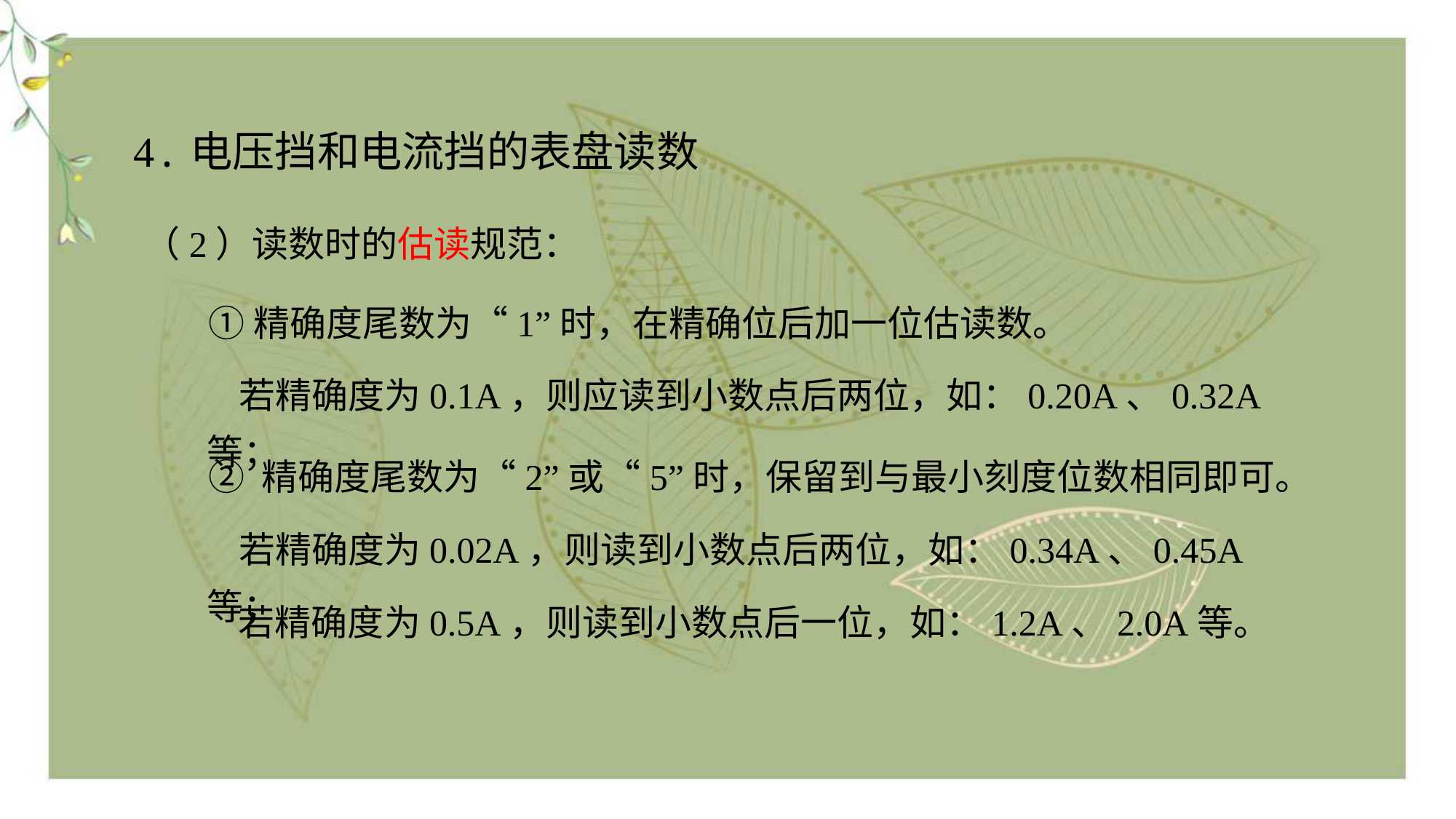

4.电压挡和电流挡的表盘读数
（2）读数时的估读规范：
①精确度尾数为“1”时，在精确位后加一位估读数。
若精确度为0.1A，则应读到小数点后两位，如：0.20A、0.32A等；
② 精确度尾数为“2”或“5”时，保留到与最小刻度位数相同即可。
若精确度为0.02A，则读到小数点后两位，如：0.34A、0.45A等；
若精确度为0.5A，则读到小数点后一位，如：1.2A、2.0A等。